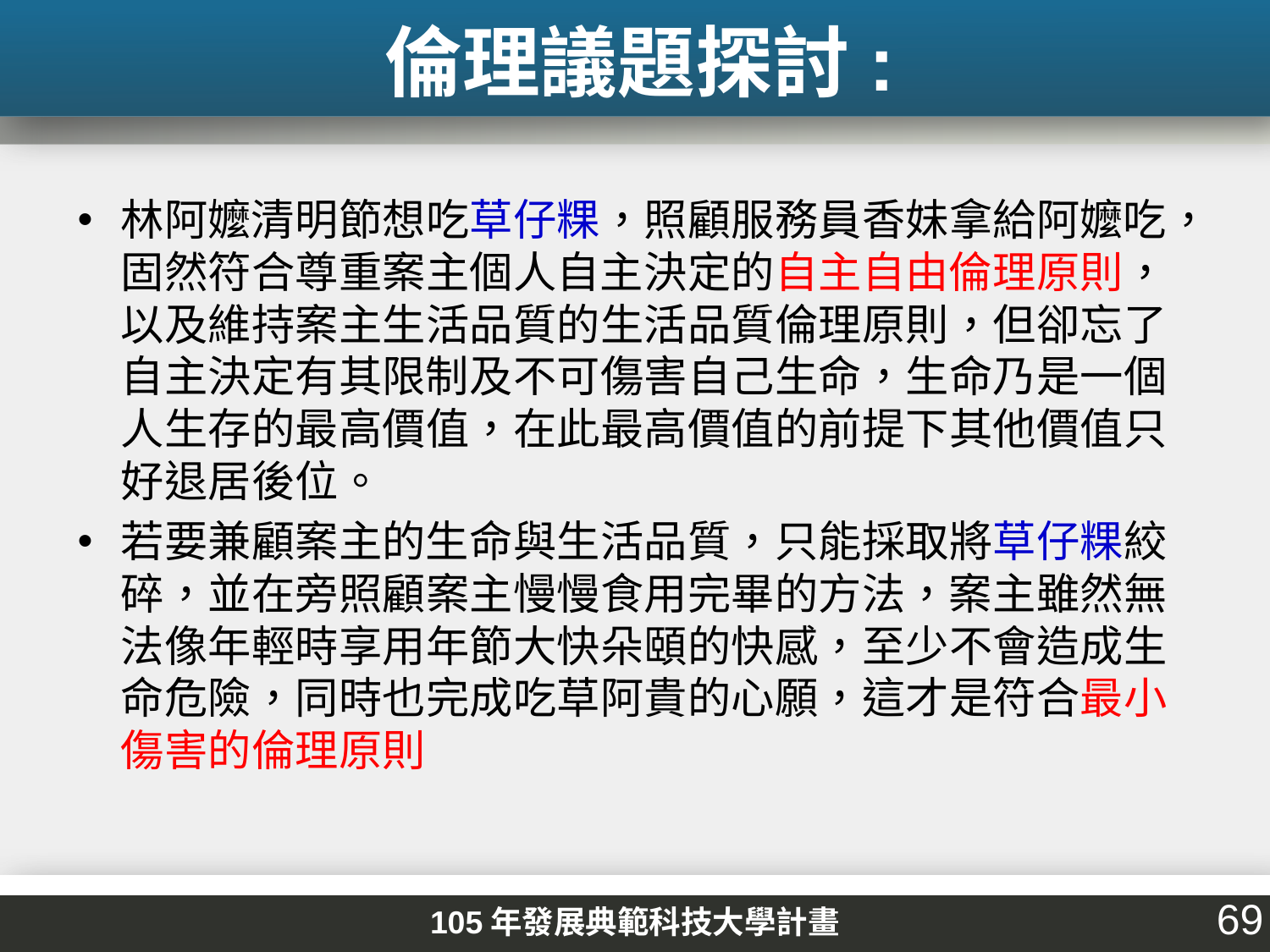

倫理議題探討:
林阿嬤清明節想吃草仔粿，照顧服務員香妹拿給阿嬤吃，固然符合尊重案主個人自主決定的自主自由倫理原則，以及維持案主生活品質的生活品質倫理原則，但卻忘了自主決定有其限制及不可傷害自己生命，生命乃是一個人生存的最高價值，在此最高價值的前提下其他價值只好退居後位。
若要兼顧案主的生命與生活品質，只能採取將草仔粿絞碎，並在旁照顧案主慢慢食用完畢的方法，案主雖然無法像年輕時享用年節大快朵頤的快感，至少不會造成生命危險，同時也完成吃草阿貴的心願，這才是符合最小傷害的倫理原則